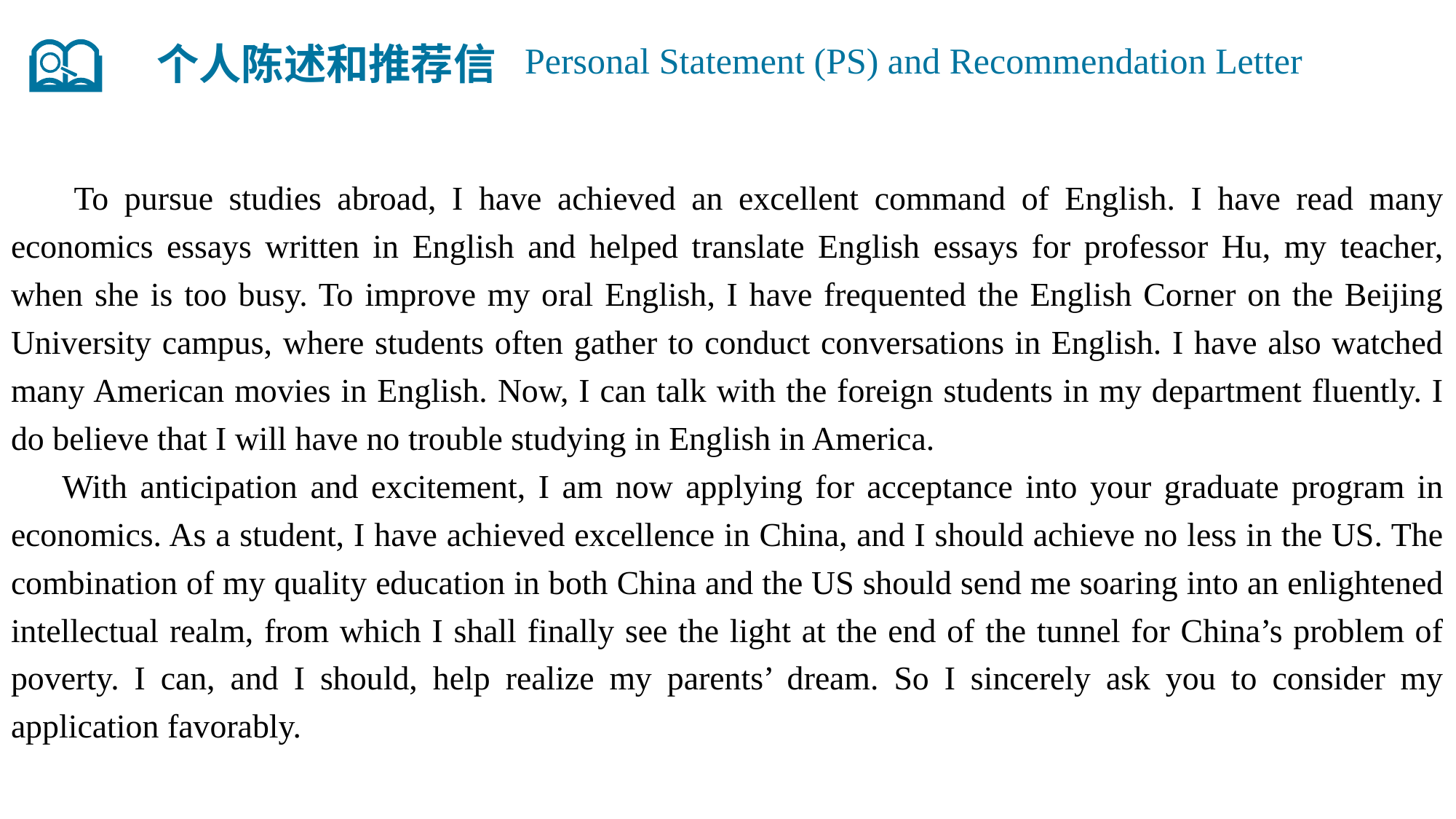

个人陈述和推荐信
Personal Statement (PS) and Recommendation Letter
    To pursue studies abroad, I have achieved an excellent command of English. I have read many economics essays written in English and helped translate English essays for professor Hu, my teacher, when she is too busy. To improve my oral English, I have frequented the English Corner on the Beijing University campus, where students often gather to conduct conversations in English. I have also watched many American movies in English. Now, I can talk with the foreign students in my department fluently. I do believe that I will have no trouble studying in English in America.
    With anticipation and excitement, I am now applying for acceptance into your graduate program in economics. As a student, I have achieved excellence in China, and I should achieve no less in the US. The combination of my quality education in both China and the US should send me soaring into an enlightened intellectual realm, from which I shall finally see the light at the end of the tunnel for China’s problem of poverty. I can, and I should, help realize my parents’ dream. So I sincerely ask you to consider my application favorably.